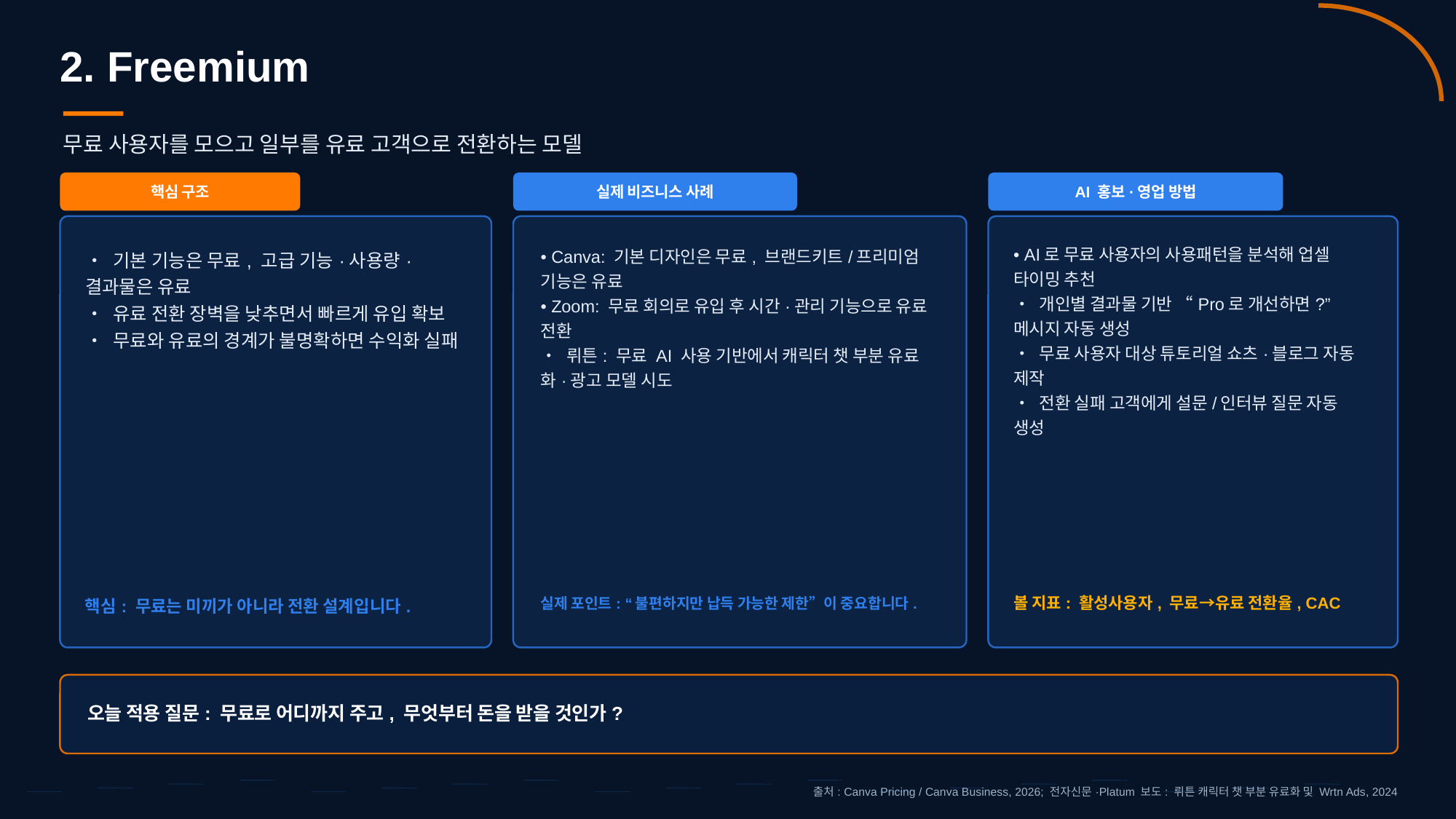

2. Freemium

무료 사용자를 모으고 일부를 유료 고객으로 전환하는 모델

핵심 구조
실제 비즈니스 사례
AI 홍보·영업 방법

• AI로 무료 사용자의 사용패턴을 분석해 업셀 타이밍 추천
• 개인별 결과물 기반 “Pro로 개선하면?” 메시지 자동 생성
• 무료 사용자 대상 튜토리얼 쇼츠·블로그 자동 제작
• 전환 실패 고객에게 설문/인터뷰 질문 자동 생성
• Canva: 기본 디자인은 무료, 브랜드키트/프리미엄 기능은 유료
• Zoom: 무료 회의로 유입 후 시간·관리 기능으로 유료 전환
• 뤼튼: 무료 AI 사용 기반에서 캐릭터 챗 부분 유료화·광고 모델 시도
• 기본 기능은 무료, 고급 기능·사용량·결과물은 유료
• 유료 전환 장벽을 낮추면서 빠르게 유입 확보
• 무료와 유료의 경계가 불명확하면 수익화 실패
볼 지표: 활성사용자, 무료→유료 전환율, CAC
실제 포인트: “불편하지만 납득 가능한 제한”이 중요합니다.
핵심: 무료는 미끼가 아니라 전환 설계입니다.

오늘 적용 질문: 무료로 어디까지 주고, 무엇부터 돈을 받을 것인가?
출처: Canva Pricing / Canva Business, 2026; 전자신문·Platum 보도: 뤼튼 캐릭터 챗 부분 유료화 및 Wrtn Ads, 2024